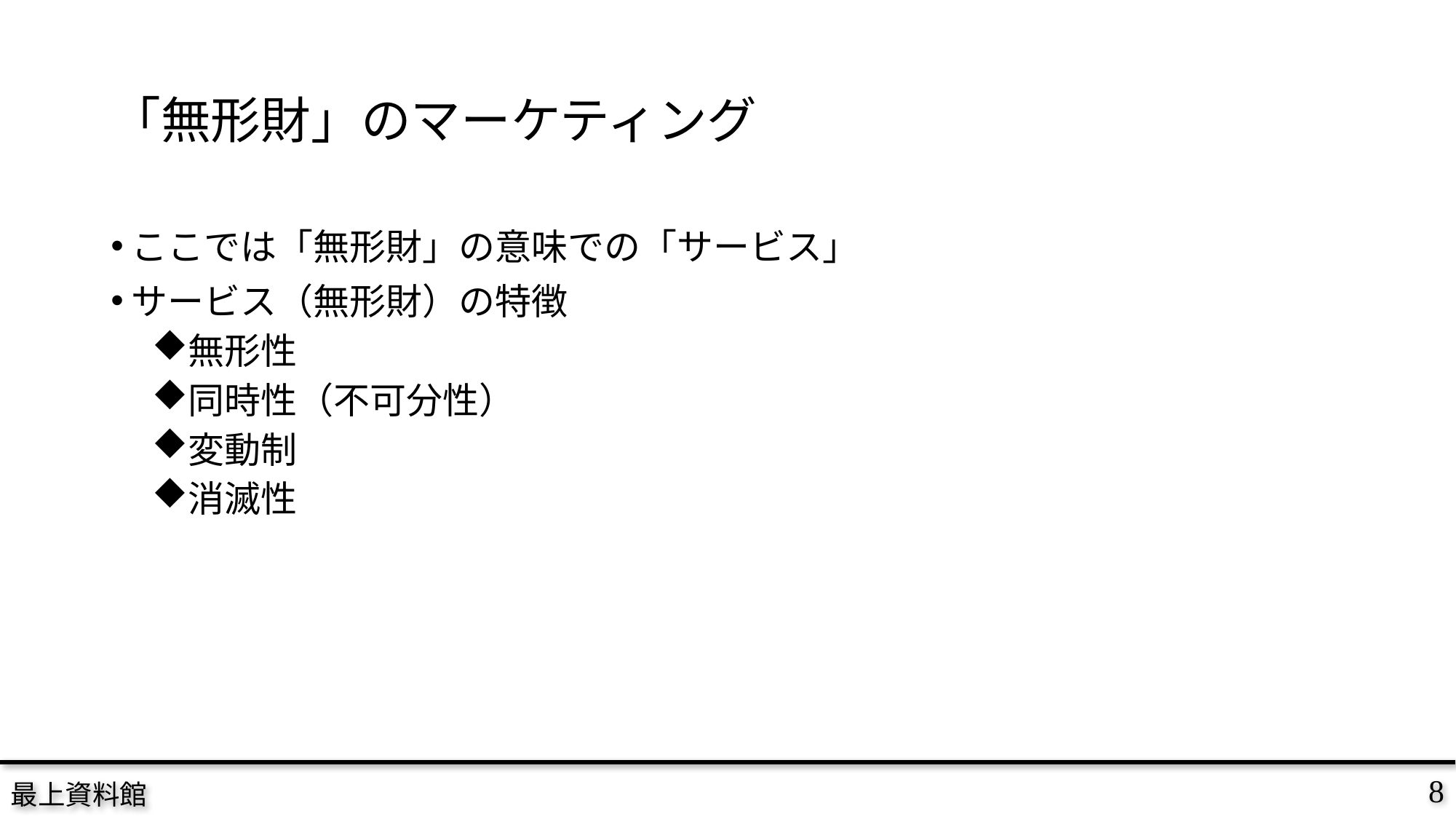

# 「無形財」のマーケティング
ここでは「無形財」の意味での「サービス」
サービス（無形財）の特徴
無形性
同時性（不可分性）
変動制
消滅性